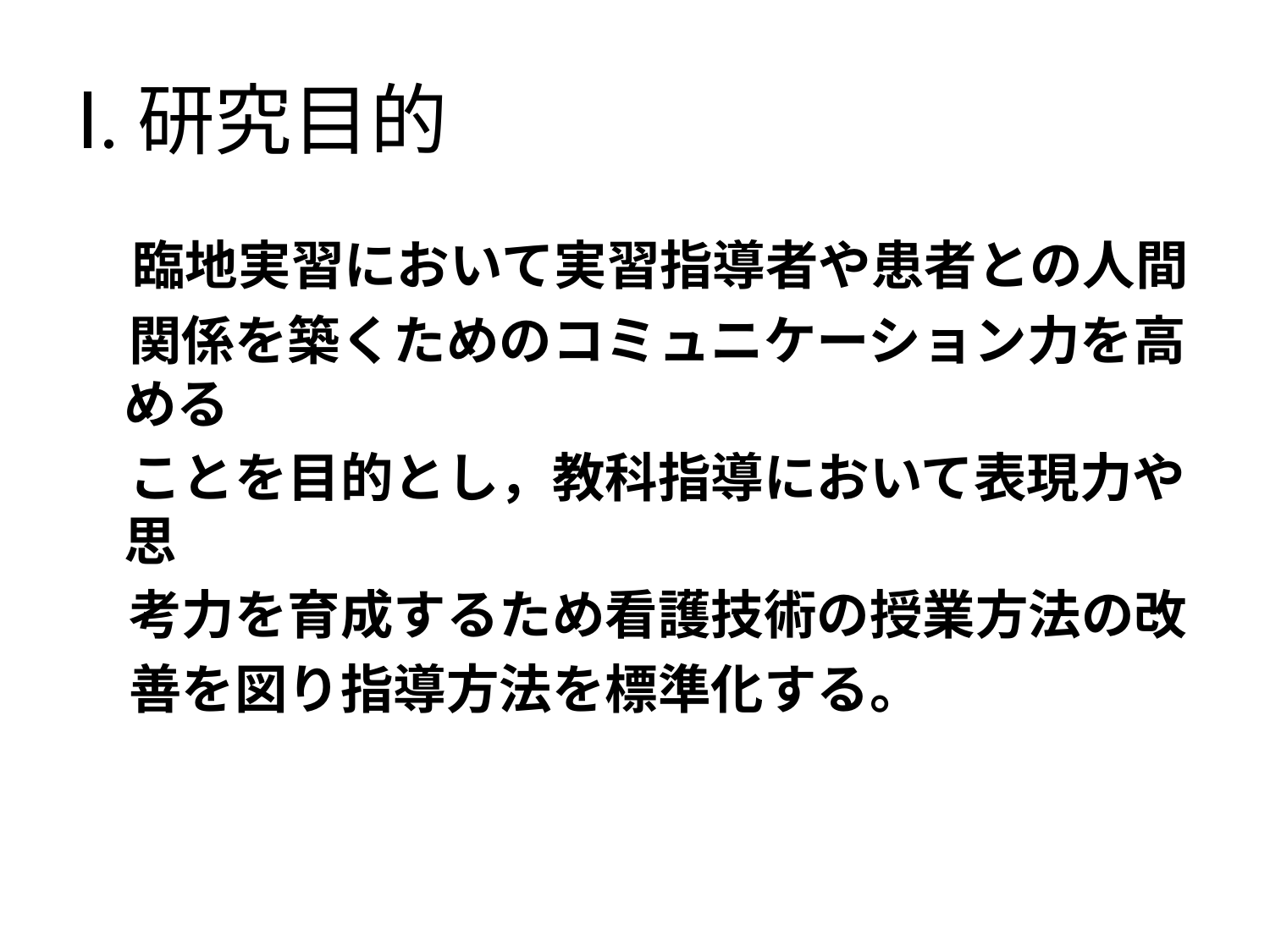

# Ⅰ.研究目的
　臨地実習において実習指導者や患者との人間
　関係を築くためのコミュニケーション力を高める
　ことを目的とし，教科指導において表現力や思
　考力を育成するため看護技術の授業方法の改
　善を図り指導方法を標準化する。